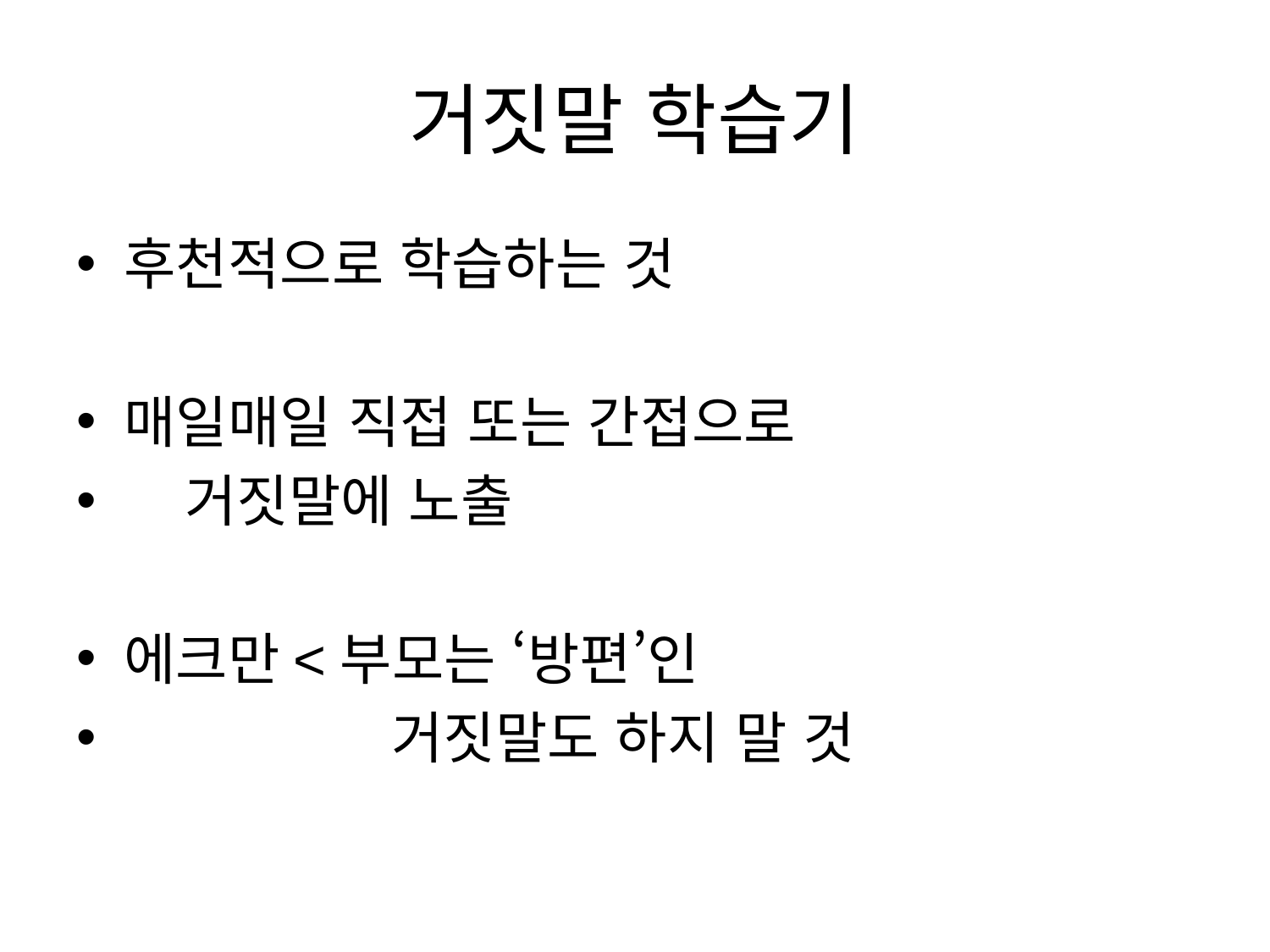

# 거짓말 학습기
후천적으로 학습하는 것

매일매일 직접 또는 간접으로
   거짓말에 노출

에크만<부모는 ‘방편’인
                거짓말도 하지 말 것